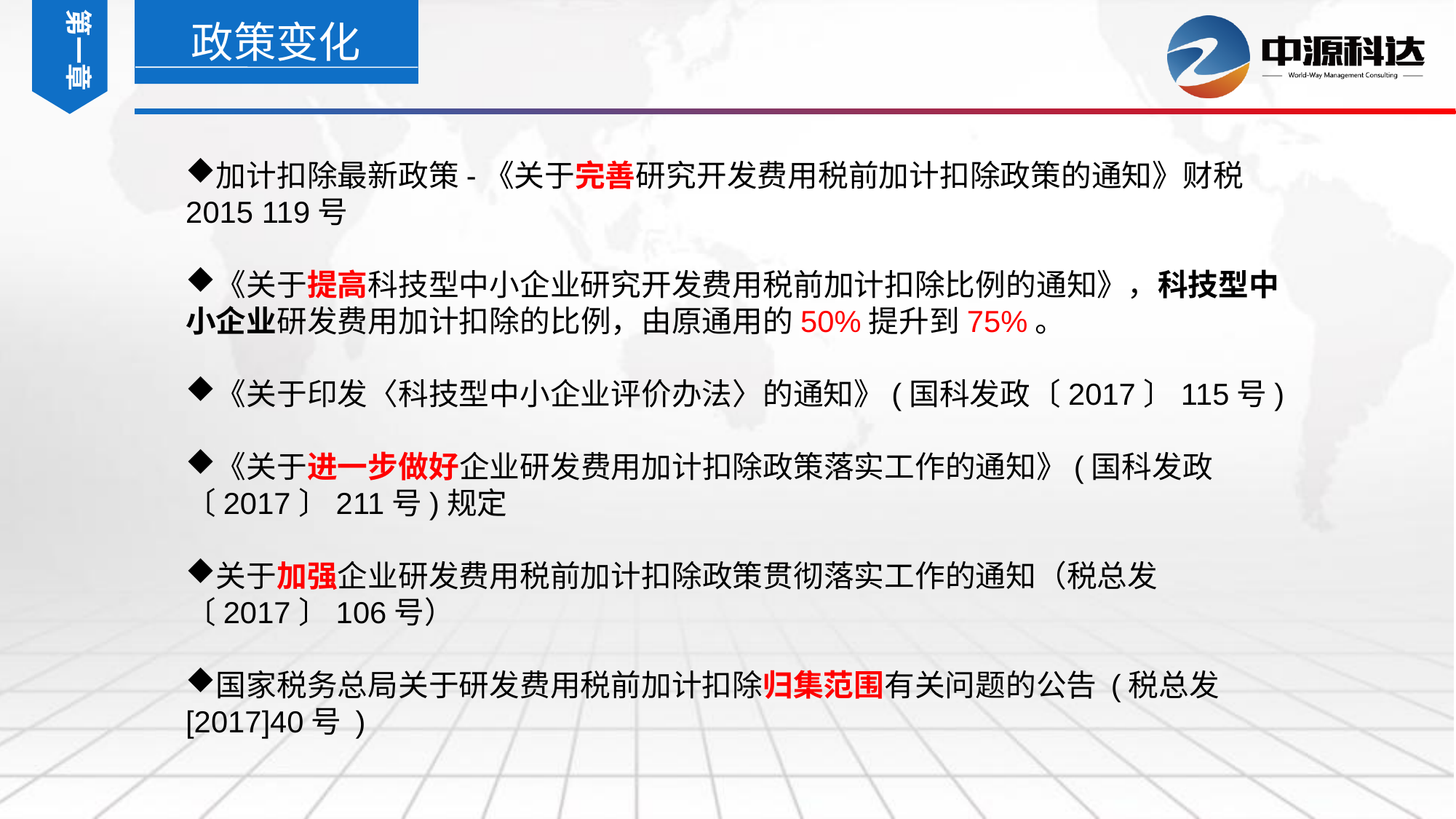

第一章
政策变化
加计扣除最新政策-《关于完善研究开发费用税前加计扣除政策的通知》财税2015 119号

《关于提高科技型中小企业研究开发费用税前加计扣除比例的通知》，科技型中小企业研发费用加计扣除的比例，由原通用的50%提升到75%。

《关于印发〈科技型中小企业评价办法〉的通知》(国科发政〔2017〕115号)

《关于进一步做好企业研发费用加计扣除政策落实工作的通知》(国科发政〔2017〕211号)规定

关于加强企业研发费用税前加计扣除政策贯彻落实工作的通知（税总发〔2017〕106号）

国家税务总局关于研发费用税前加计扣除归集范围有关问题的公告 (税总发[2017]40号 )